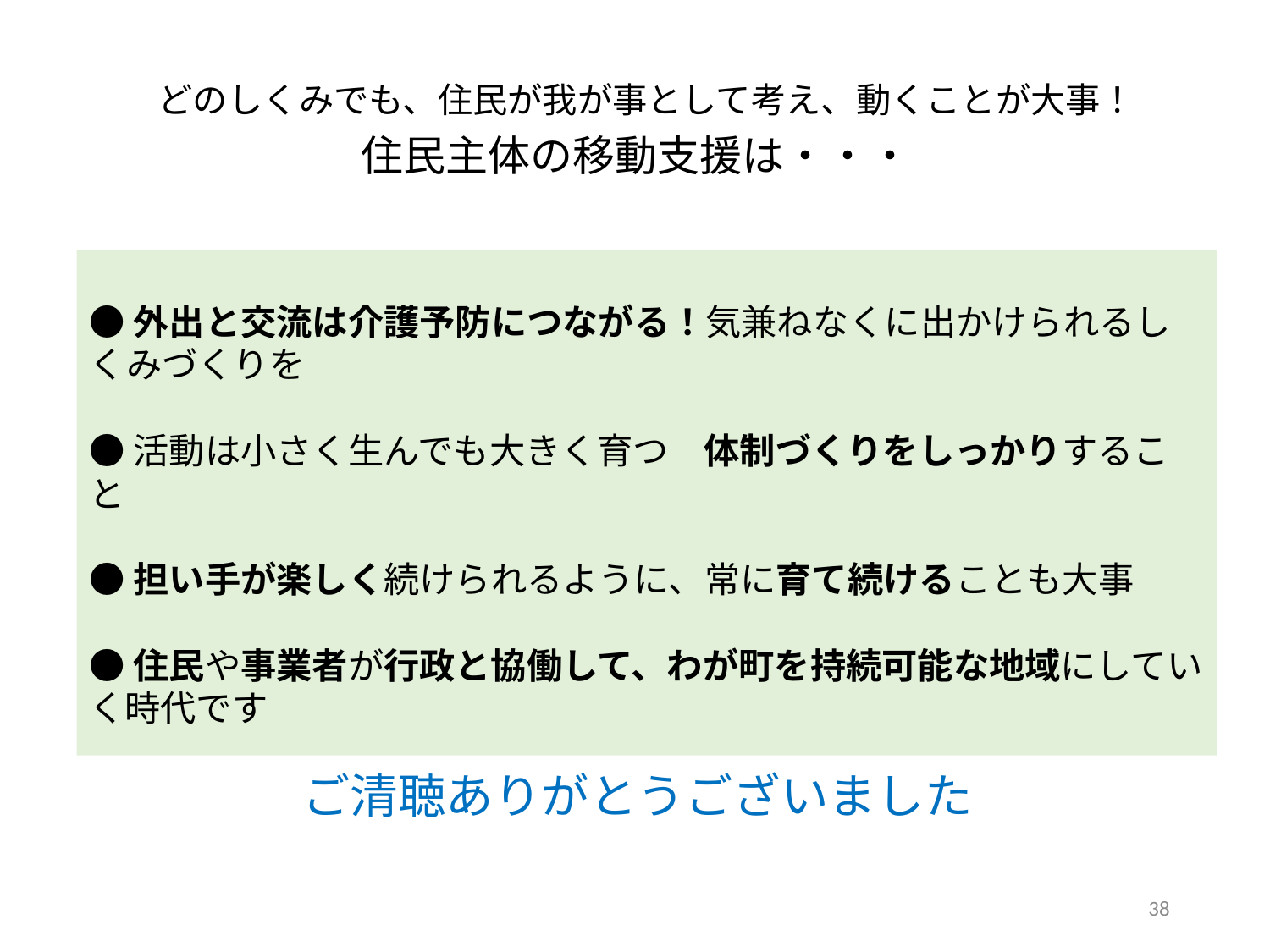

どのしくみでも、住民が我が事として考え、動くことが大事！
住民主体の移動支援は・・・

●外出と交流は介護予防につながる！気兼ねなくに出かけられるしくみづくりを

●活動は小さく生んでも大きく育つ　体制づくりをしっかりすること

●担い手が楽しく続けられるように、常に育て続けることも大事

●住民や事業者が行政と協働して、わが町を持続可能な地域にしていく時代です

ご清聴ありがとうございました
38